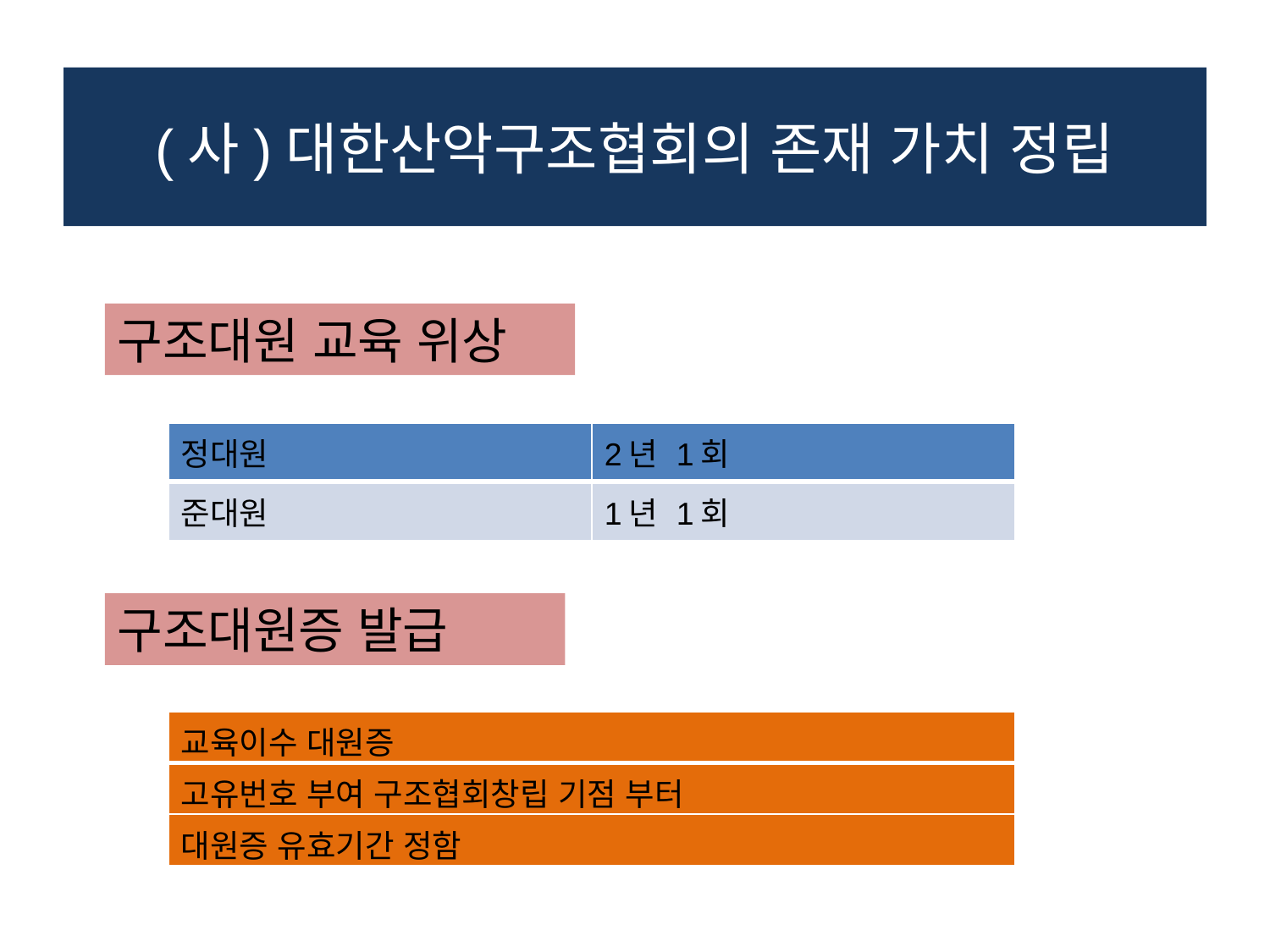

# (사)대한산악구조협회의 존재 가치 정립
구조대원 교육 위상
| 정대원 | 2년 1회 |
| --- | --- |
| 준대원 | 1년 1회 |
구조대원증 발급
| 교육이수 대원증 |
| --- |
| 고유번호 부여 구조협회창립 기점 부터 |
| 대원증 유효기간 정함 |